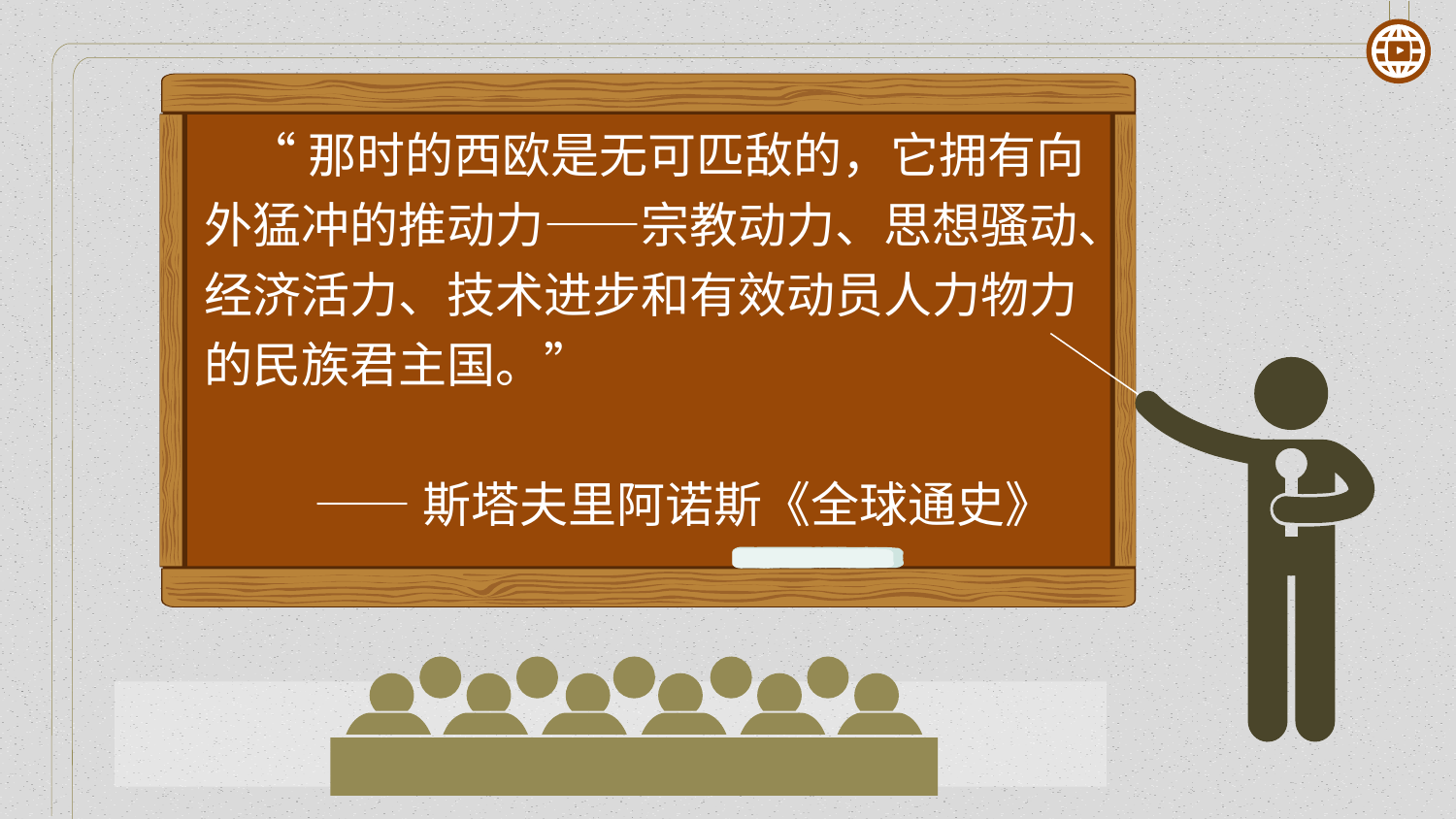

“那时的西欧是无可匹敌的，它拥有向外猛冲的推动力——宗教动力、思想骚动、经济活力、技术进步和有效动员人力物力的民族君主国。”

          ——斯塔夫里阿诺斯《全球通史》